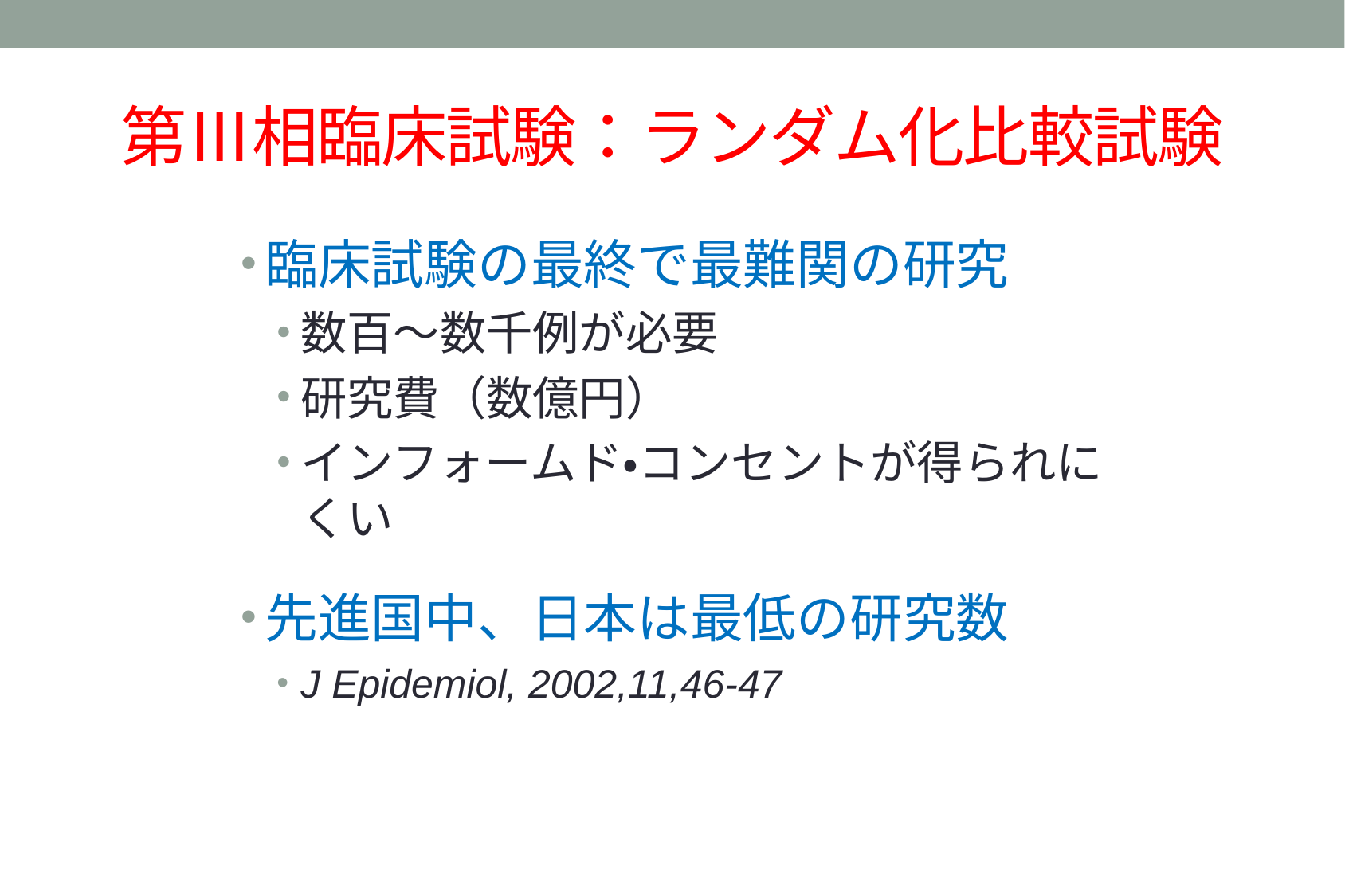

# 第Ⅲ相臨床試験：ランダム化比較試験
臨床試験の最終で最難関の研究
数百～数千例が必要
研究費（数億円）
インフォームド・コンセントが得られにくい
先進国中、日本は最低の研究数
J Epidemiol, 2002,11,46-47